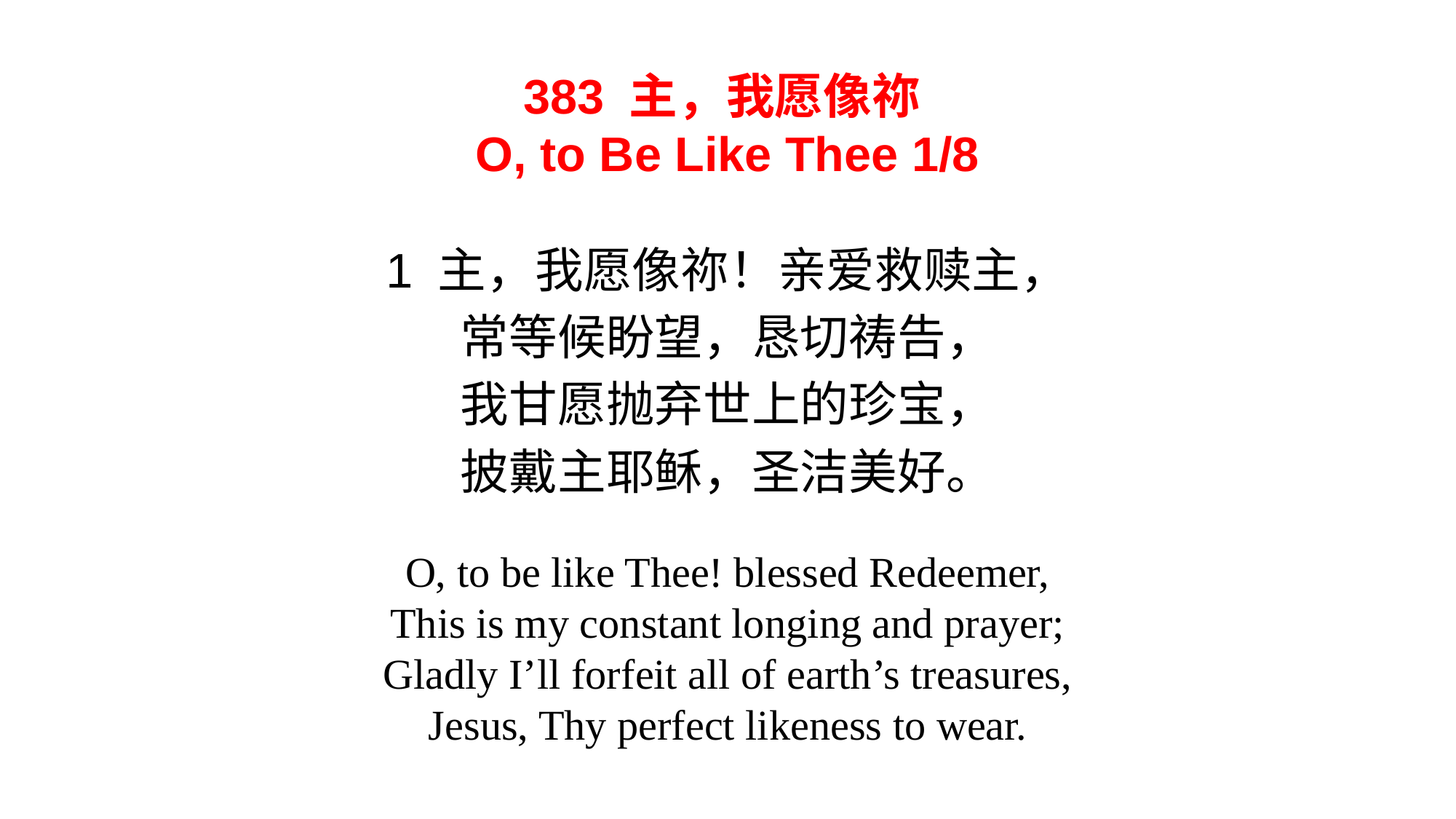

383 主，我愿像祢
O, to Be Like Thee 1/8
1 主，我愿像祢！亲爱救赎主，
常等候盼望，恳切祷告，
我甘愿抛弃世上的珍宝，
披戴主耶稣，圣洁美好。

O, to be like Thee! blessed Redeemer,
This is my constant longing and prayer;
Gladly I’ll forfeit all of earth’s treasures,
Jesus, Thy perfect likeness to wear.